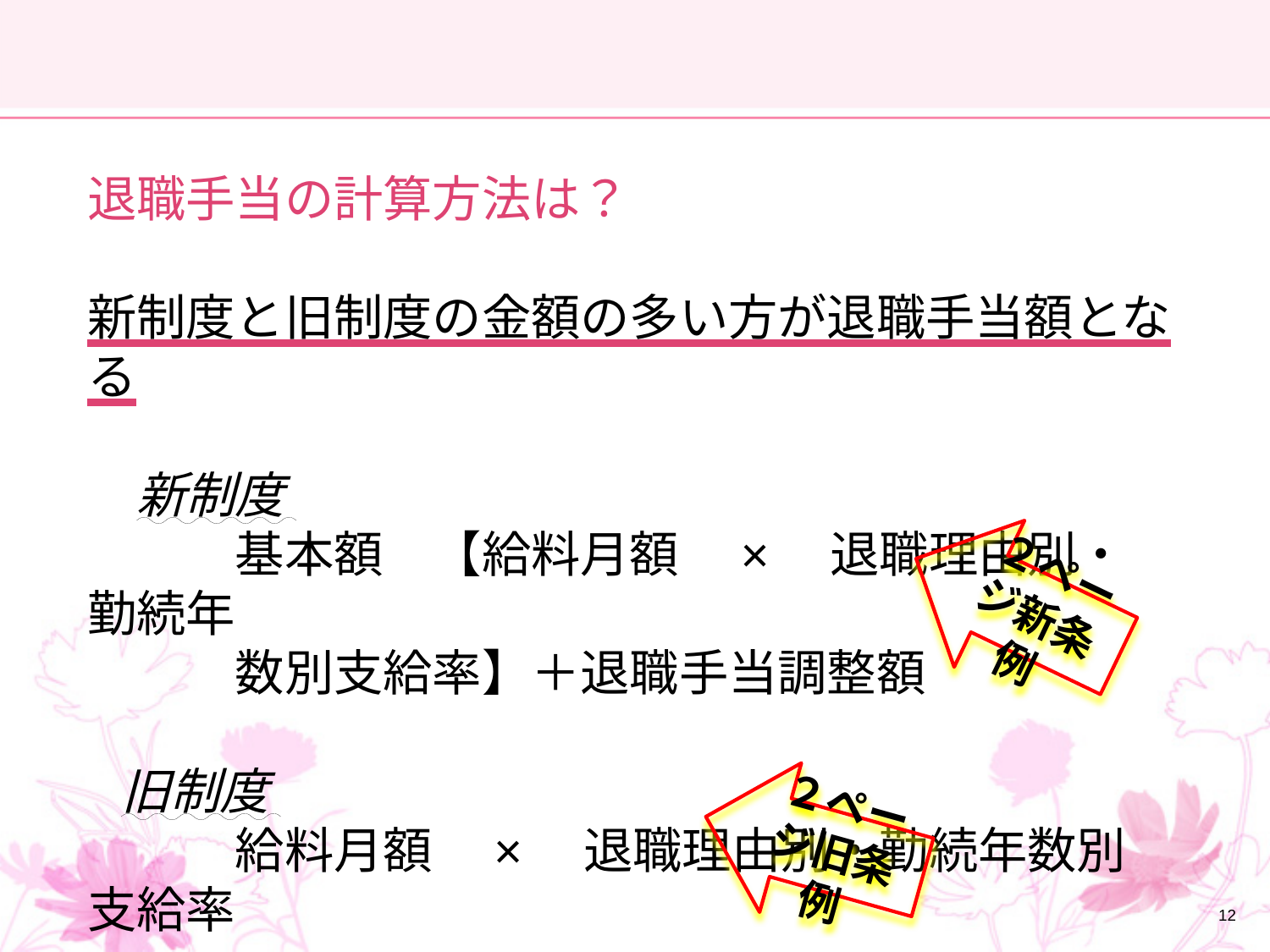

退職手当の計算方法は？

新制度と旧制度の金額の多い方が退職手当額となる

　新制度
　　　基本額　【給料月額　×　退職理由別・勤続年
　　　数別支給率】＋退職手当調整額

  旧制度
　　　給料月額　×　退職理由別・勤続年数別支給率

２ページ新条例
２ページ旧条例
12